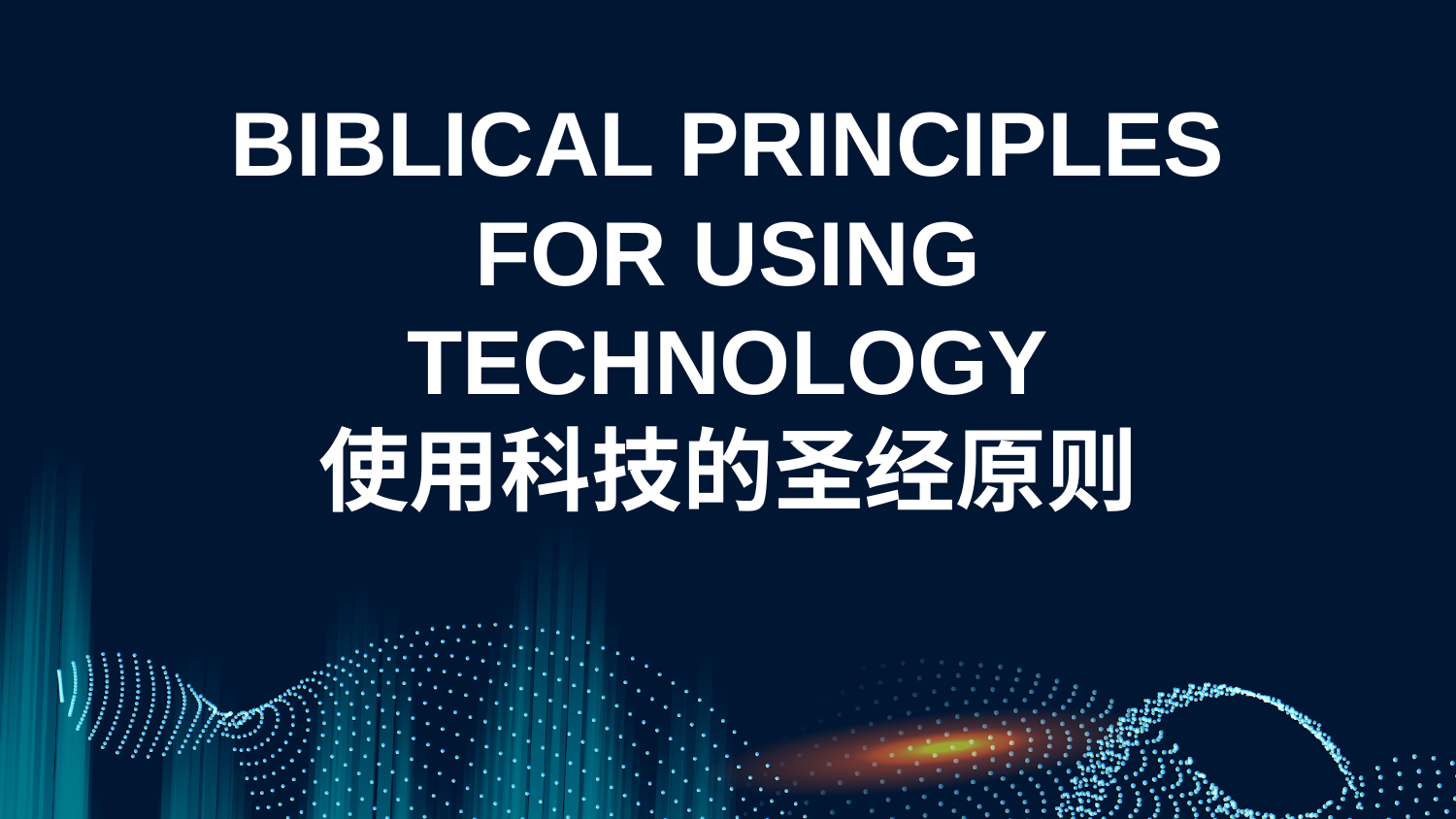

# BIBLICAL PRINCIPLES FOR USING TECHNOLOGY 使用科技的圣经原则